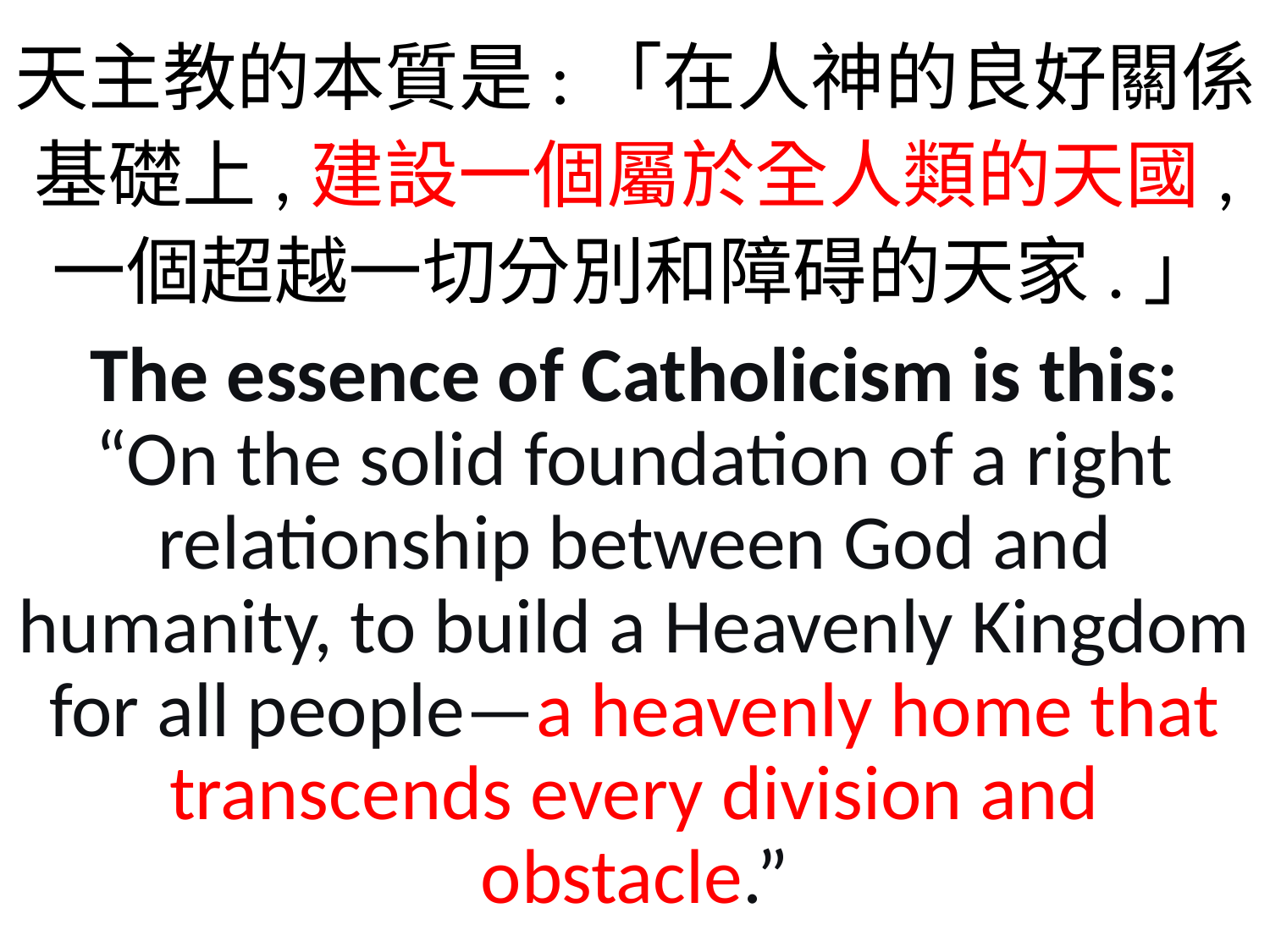

天主教的本質是:「在人神的良好關係基礎上,建設一個屬於全人類的天國,
一個超越一切分別和障碍的天家.」
The essence of Catholicism is this:
“On the solid foundation of a right relationship between God and humanity, to build a Heavenly Kingdom for all people—a heavenly home that transcends every division and obstacle.”